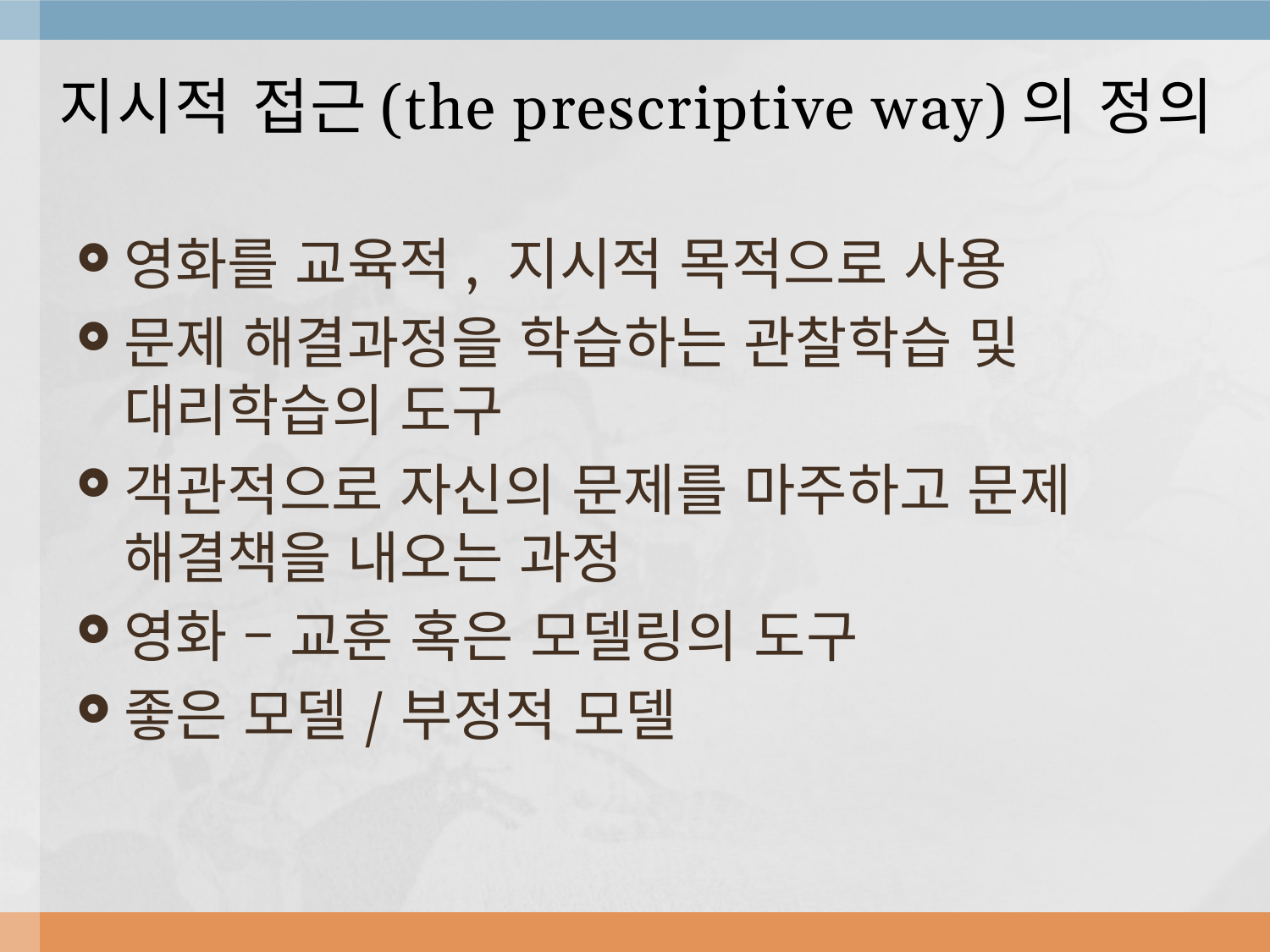

# 지시적 접근(the prescriptive way)의 정의
영화를 교육적, 지시적 목적으로 사용
문제 해결과정을 학습하는 관찰학습 및 대리학습의 도구
객관적으로 자신의 문제를 마주하고 문제 해결책을 내오는 과정
영화 – 교훈 혹은 모델링의 도구
좋은 모델/부정적 모델